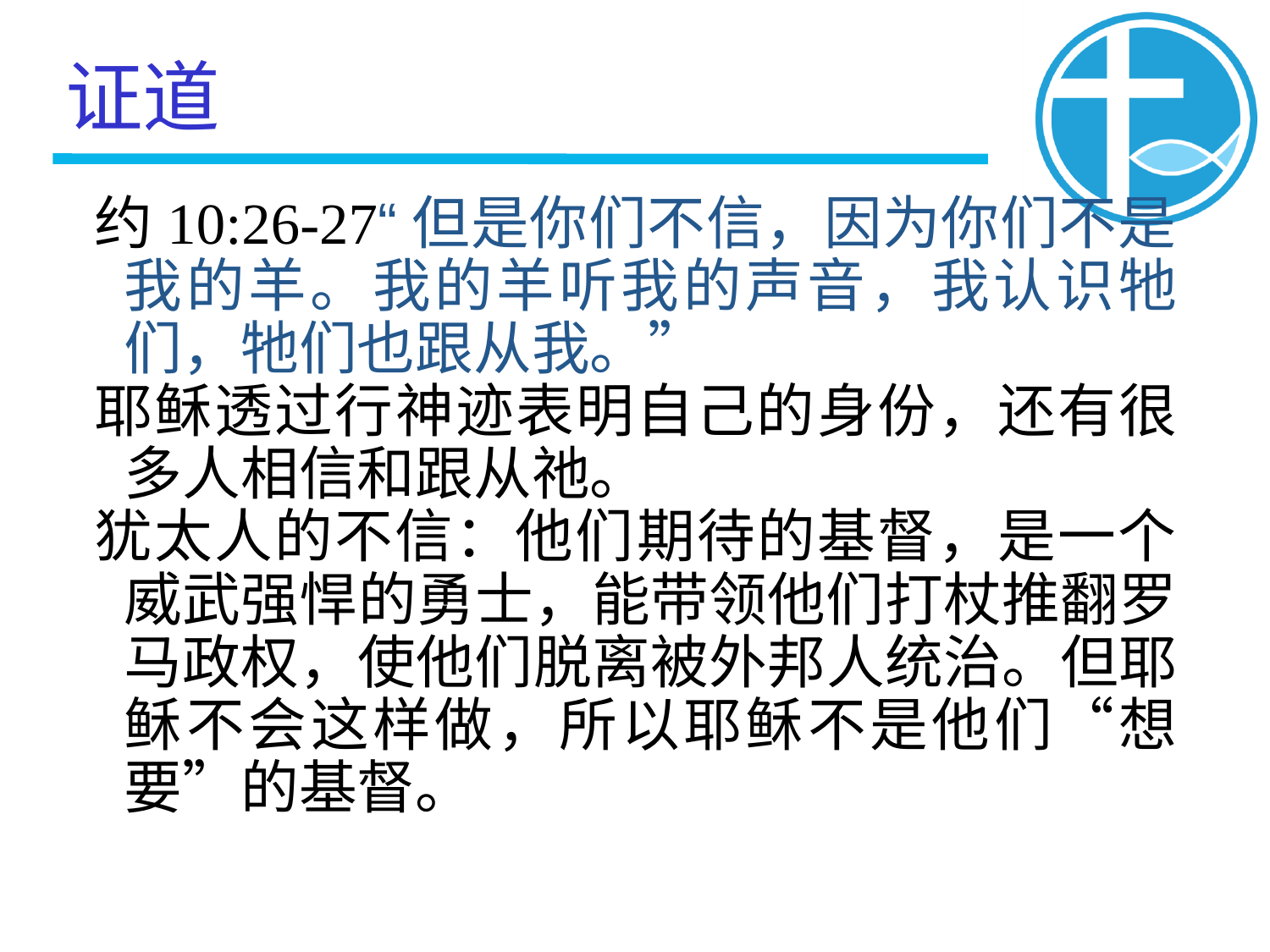

证道
# 约10:26-27“但是你们不信，因为你们不是我的羊。我的羊听我的声音，我认识牠们，牠们也跟从我。”
耶稣透过行神迹表明自己的身份，还有很多人相信和跟从祂。
犹太人的不信：他们期待的基督，是一个威武强悍的勇士，能带领他们打杖推翻罗马政权，使他们脱离被外邦人统治。但耶稣不会这样做，所以耶稣不是他们“想要”的基督。